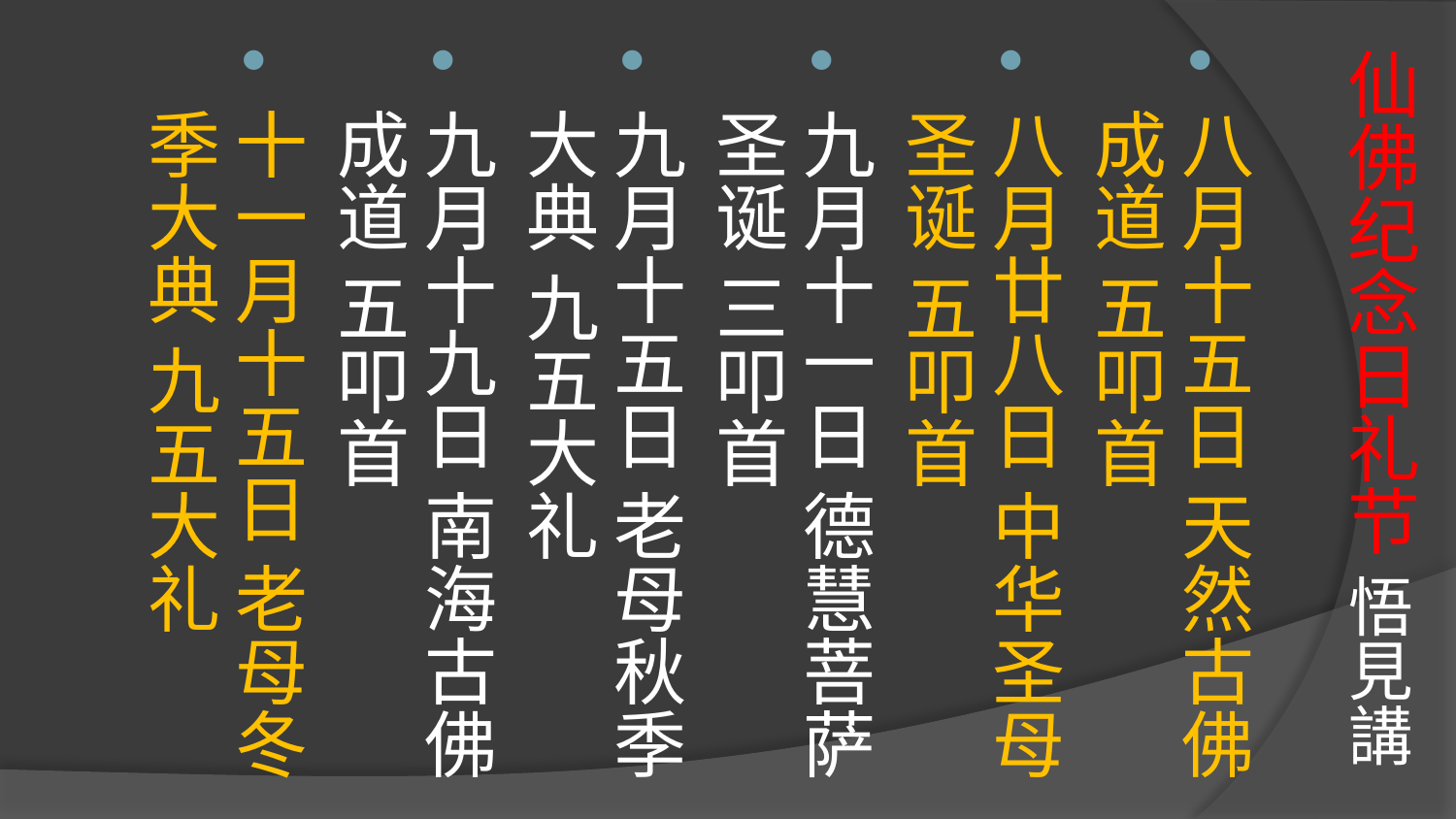

# 仙佛纪念日礼节 悟見講
八月十五日 天然古佛成道 五叩首
八月廿八日 中华圣母圣诞 五叩首
九月十一日 德慧菩萨圣诞 三叩首
九月十五日 老母秋季大典 九五大礼
九月十九日 南海古佛成道 五叩首
十一月十五日 老母冬季大典 九五大礼